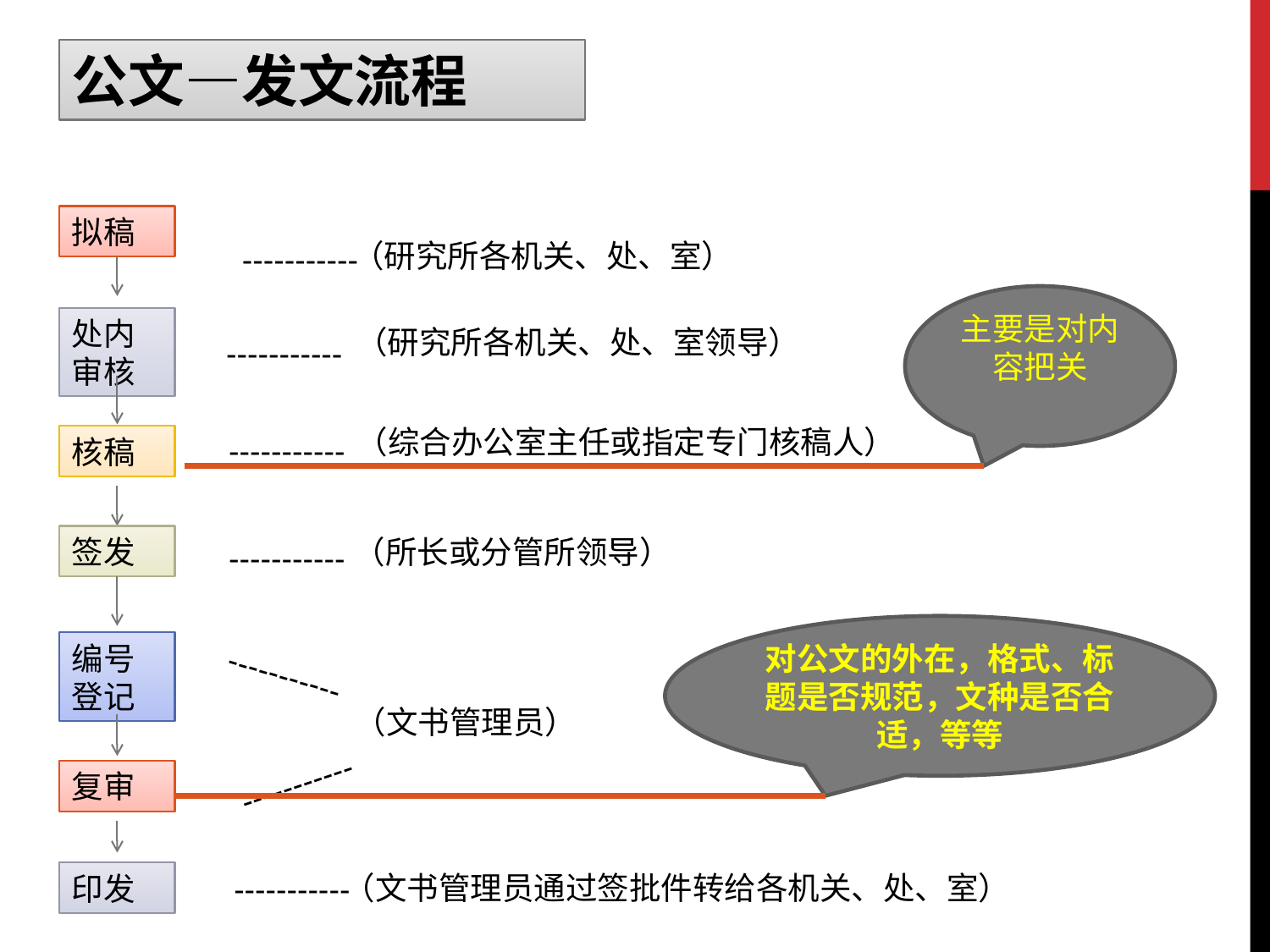

公文—发文流程
拟稿
（研究所各机关、处、室）
-----------
主要是对内容把关

处内审核
（研究所各机关、处、室领导）
-----------
（综合办公室主任或指定专门核稿人）
-----------
核稿
签发
（所长或分管所领导）
-----------
对公文的外在，格式、标题是否规范，文种是否合适，等等
编号
登记
-----------
（文书管理员）
-----------
复审
（文书管理员通过签批件转给各机关、处、室）
印发
-----------